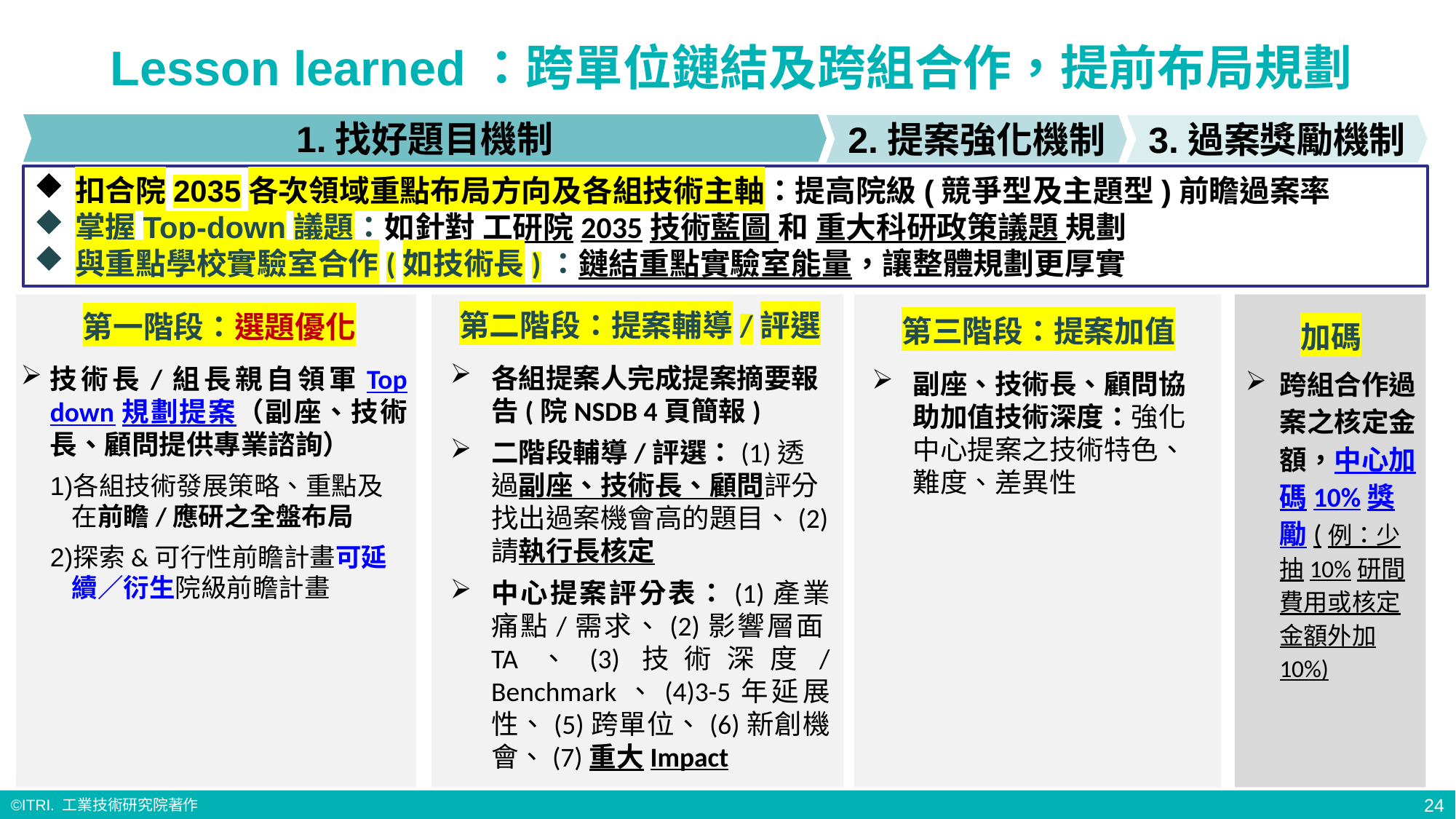

# Lesson learned：跨單位鏈結及跨組合作，提前布局規劃
1.找好題目機制
2.提案強化機制
3.過案獎勵機制
扣合院2035各次領域重點布局方向及各組技術主軸：提高院級(競爭型及主題型)前瞻過案率
掌握Top-down議題：如針對 工研院2035技術藍圖 和 重大科研政策議題 規劃
與重點學校實驗室合作(如技術長)：鏈結重點實驗室能量，讓整體規劃更厚實

加碼
跨組合作過案之核定金額，中心加碼10%獎勵(例：少抽10%研間費用或核定金額外加10%)

第二階段：提案輔導/評選
各組提案人完成提案摘要報告(院NSDB 4頁簡報)
二階段輔導/評選：(1)透過副座、技術長、顧問評分找出過案機會高的題目、(2)請執行長核定
中心提案評分表：(1)產業痛點/需求、(2)影響層面TA、(3)技術深度/Benchmark、(4)3-5年延展性、(5)跨單位、(6)新創機會、(7)重大Impact
第一階段：選題優化
技術長/組長親自領軍Top down規劃提案（副座、技術長、顧問提供專業諮詢）
各組技術發展策略、重點及在前瞻/應研之全盤布局
探索&可行性前瞻計畫可延續／衍生院級前瞻計畫
第三階段：提案加值
副座、技術長、顧問協助加值技術深度：強化中心提案之技術特色、難度、差異性

24